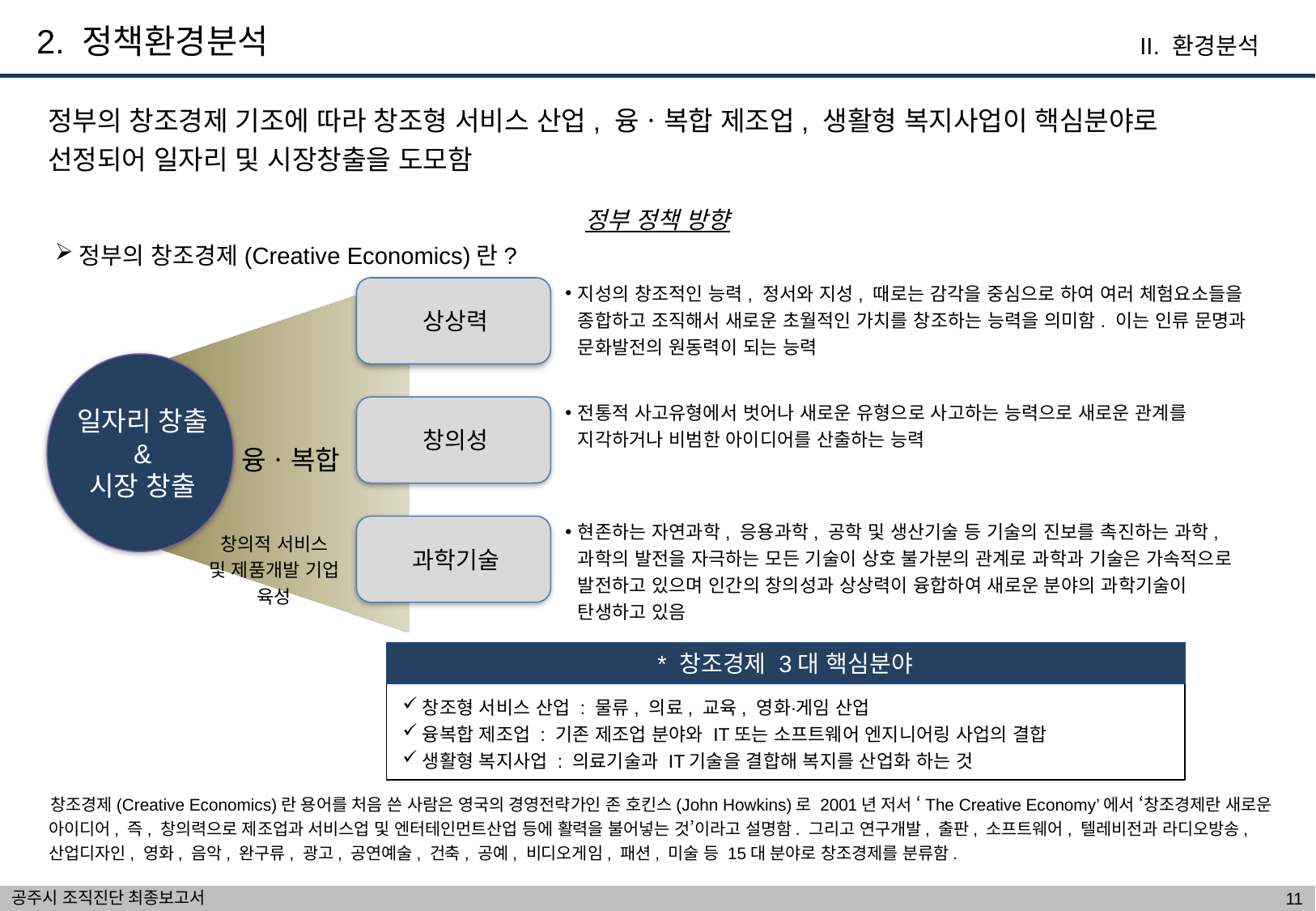

2. 정책환경분석
II. 환경분석
정부의 창조경제 기조에 따라 창조형 서비스 산업, 융ㆍ복합 제조업, 생활형 복지사업이 핵심분야로
선정되어 일자리 및 시장창출을 도모함
정부 정책 방향
정부의 창조경제(Creative Economics)란?
상상력
지성의 창조적인 능력, 정서와 지성, 때로는 감각을 중심으로 하여 여러 체험요소들을 종합하고 조직해서 새로운 초월적인 가치를 창조하는 능력을 의미함. 이는 인류 문명과 문화발전의 원동력이 되는 능력

일자리 창출
&
시장 창출
창의성
전통적 사고유형에서 벗어나 새로운 유형으로 사고하는 능력으로 새로운 관계를 지각하거나 비범한 아이디어를 산출하는 능력
융ㆍ복합
과학기술
현존하는 자연과학, 응용과학, 공학 및 생산기술 등 기술의 진보를 촉진하는 과학, 과학의 발전을 자극하는 모든 기술이 상호 불가분의 관계로 과학과 기술은 가속적으로 발전하고 있으며 인간의 창의성과 상상력이 융합하여 새로운 분야의 과학기술이 탄생하고 있음
창의적 서비스
및 제품개발 기업
육성
* 창조경제 3대 핵심분야
창조형 서비스 산업 : 물류, 의료, 교육, 영화∙게임 산업
융복합 제조업 : 기존 제조업 분야와 IT또는 소프트웨어 엔지니어링 사업의 결합
생활형 복지사업 : 의료기술과 IT기술을 결합해 복지를 산업화 하는 것
  창조경제(Creative Economics)란 용어를 처음 쓴 사람은 영국의 경영전략가인 존 호킨스(John Howkins)로 2001년 저서 ‘The Creative Economy’에서 ‘창조경제란 새로운 아이디어, 즉, 창의력으로 제조업과 서비스업 및 엔터테인먼트산업 등에 활력을 불어넣는 것’이라고 설명함. 그리고 연구개발, 출판, 소프트웨어, 텔레비전과 라디오방송, 산업디자인, 영화, 음악, 완구류, 광고, 공연예술, 건축, 공예, 비디오게임, 패션, 미술 등 15대 분야로 창조경제를 분류함.